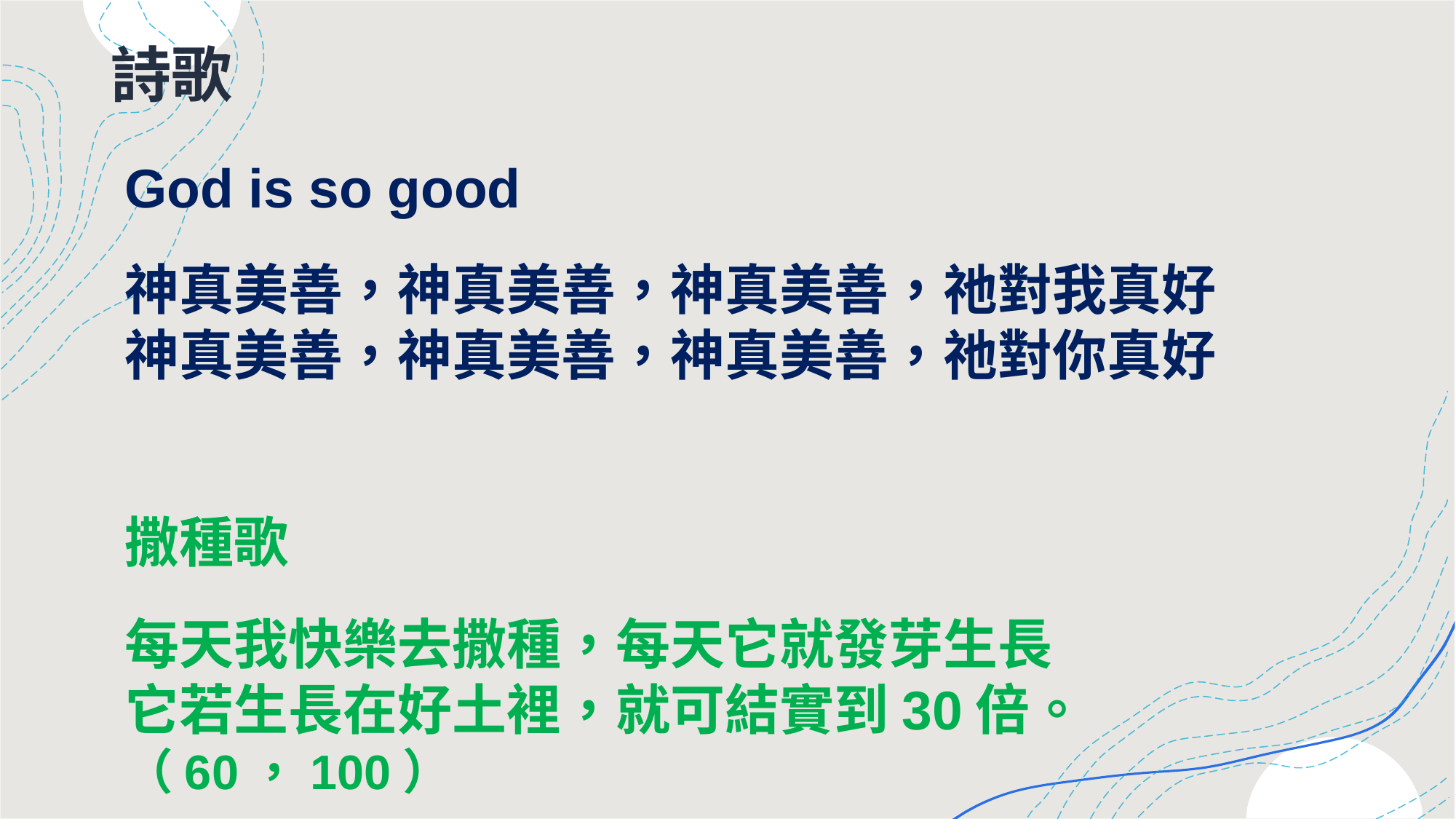

# 詩歌
God is so good

神真美善，神真美善，神真美善，祂對我真好
神真美善，神真美善，神真美善，祂對你真好
撒種歌

每天我快樂去撒種，每天它就發芽生長
它若生長在好土裡，就可結實到30倍。（60，100）